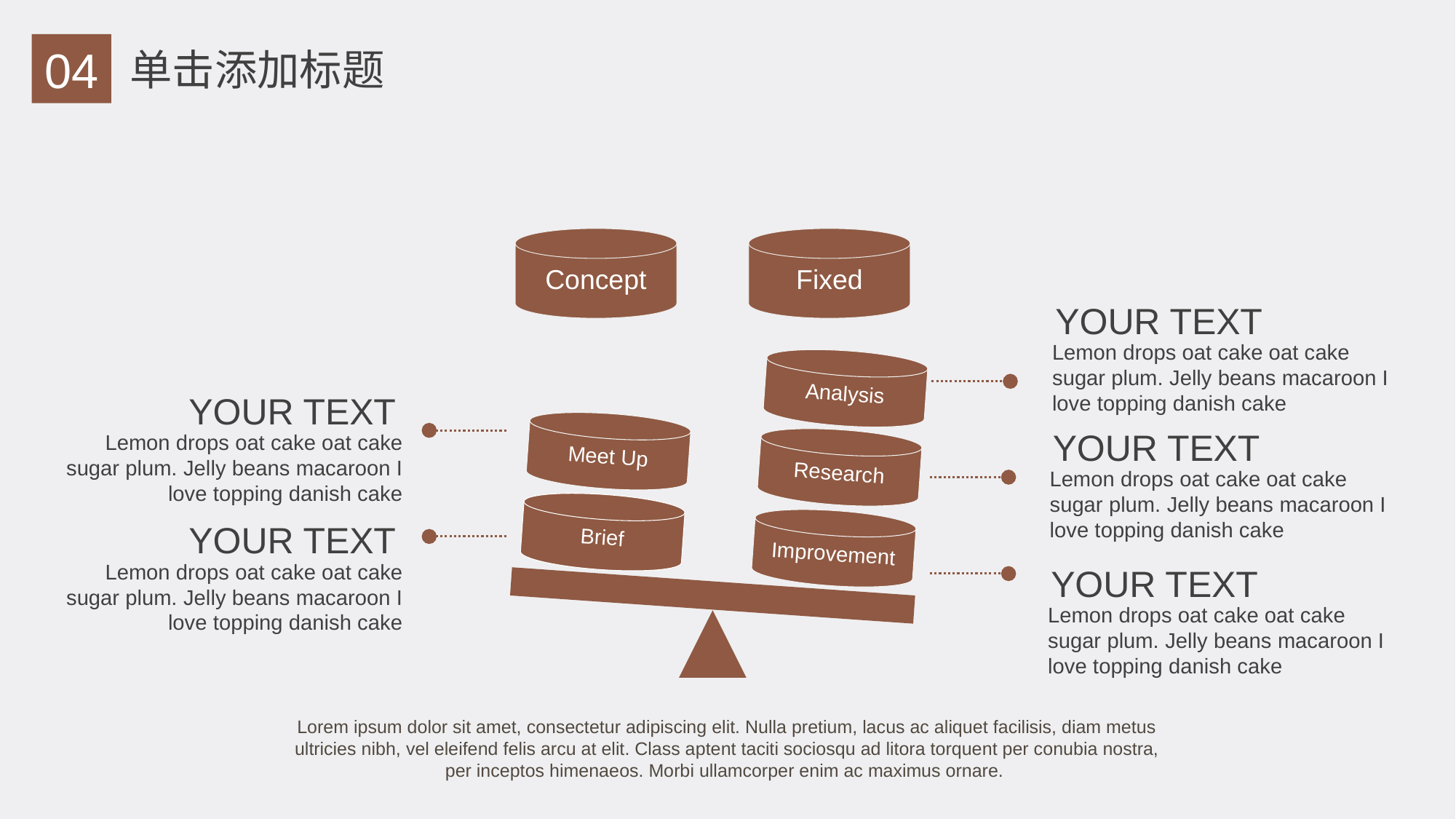

04
单击添加标题
Concept
Fixed
 YOUR TEXT
Lemon drops oat cake oat cake sugar plum. Jelly beans macaroon I love topping danish cake
Analysis
 YOUR TEXT
Lemon drops oat cake oat cake sugar plum. Jelly beans macaroon I love topping danish cake
Meet Up
 YOUR TEXT
Lemon drops oat cake oat cake sugar plum. Jelly beans macaroon I love topping danish cake
Research
Brief
Improvement
 YOUR TEXT
Lemon drops oat cake oat cake sugar plum. Jelly beans macaroon I love topping danish cake
 YOUR TEXT
Lemon drops oat cake oat cake sugar plum. Jelly beans macaroon I love topping danish cake

Lorem ipsum dolor sit amet, consectetur adipiscing elit. Nulla pretium, lacus ac aliquet facilisis, diam metus ultricies nibh, vel eleifend felis arcu at elit. Class aptent taciti sociosqu ad litora torquent per conubia nostra, per inceptos himenaeos. Morbi ullamcorper enim ac maximus ornare.